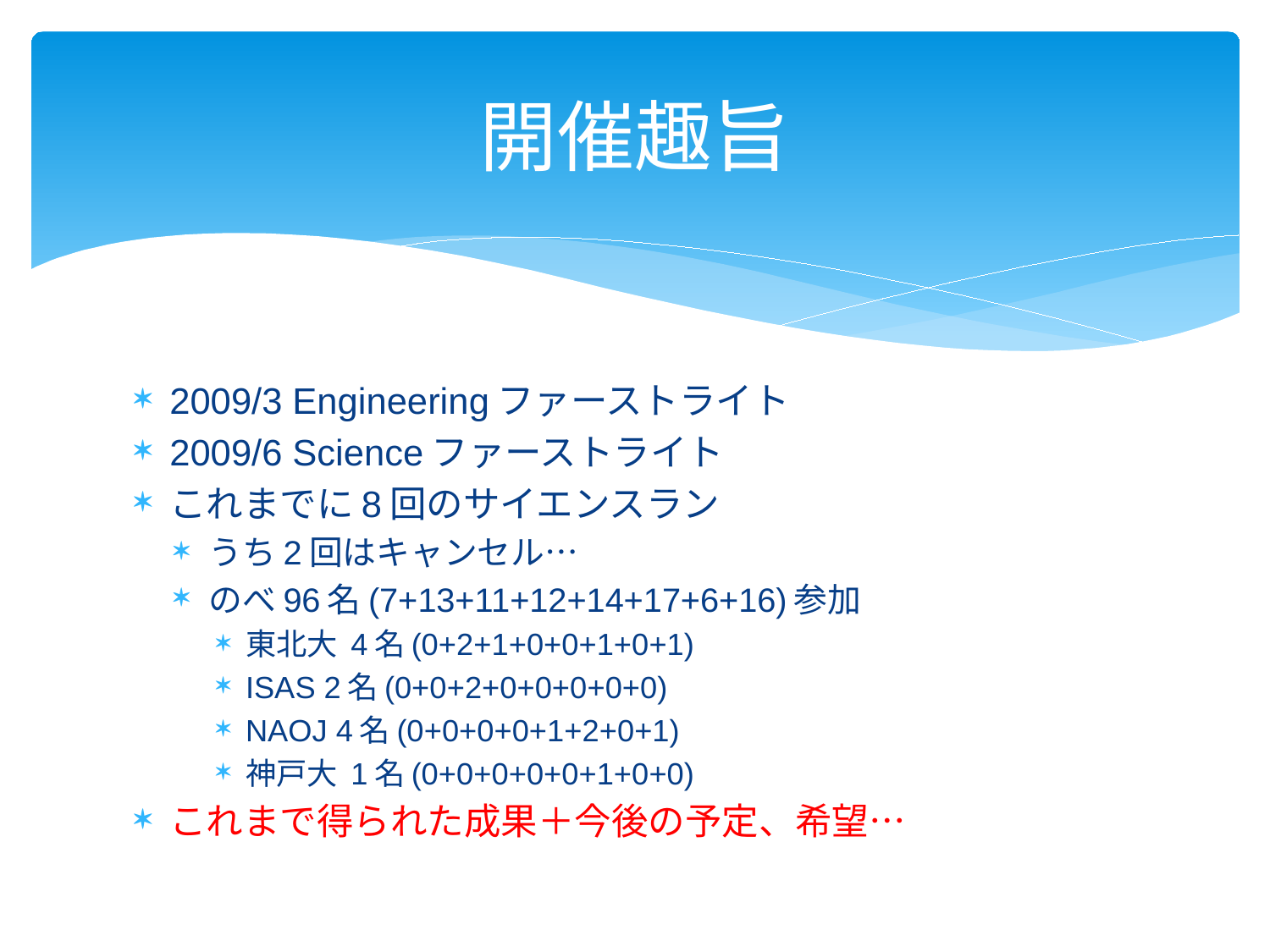

# 開催趣旨
2009/3 Engineeringファーストライト
2009/6 Scienceファーストライト
これまでに8回のサイエンスラン
うち2回はキャンセル…
のべ96名(7+13+11+12+14+17+6+16)参加
東北大 4名(0+2+1+0+0+1+0+1)
ISAS 2名(0+0+2+0+0+0+0+0)
NAOJ 4名(0+0+0+0+1+2+0+1)
神戸大 1名(0+0+0+0+0+1+0+0)
これまで得られた成果＋今後の予定、希望…